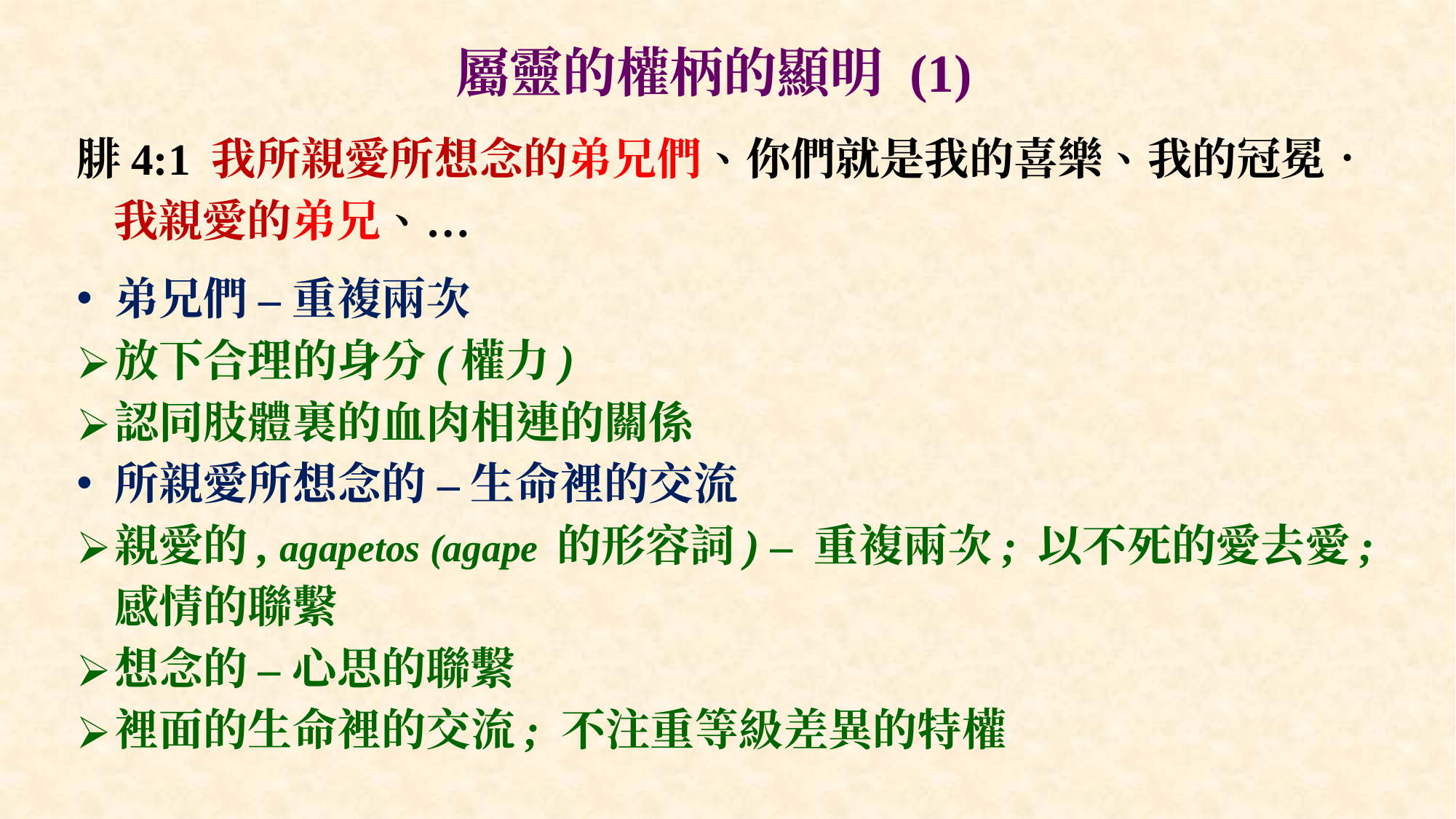

# 屬靈的權柄的顯明 (1)
腓4:1 我所親愛所想念的弟兄們、你們就是我的喜樂、我的冠冕．我親愛的弟兄、…
弟兄們 – 重複兩次
放下合理的身分(權力)
認同肢體裏的血肉相連的關係
所親愛所想念的 – 生命裡的交流
親愛的, agapetos (agape 的形容詞) – 重複兩次; 以不死的愛去愛; 感情的聯繫
想念的 – 心思的聯繫
裡面的生命裡的交流; 不注重等級差異的特權